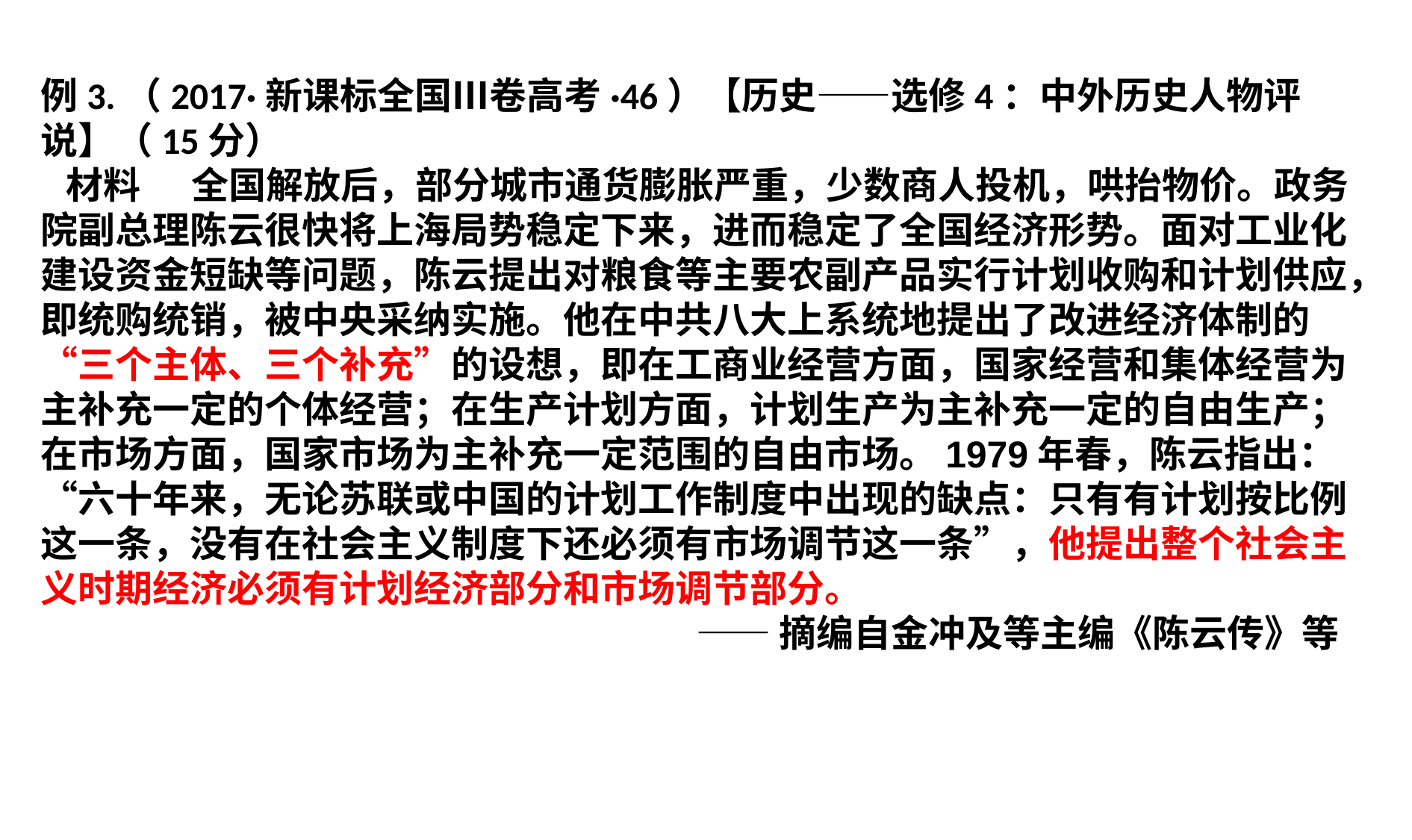

例3.（2017·新课标全国Ⅲ卷高考·46）【历史——选修4：中外历史人物评说】（15分）  材料      全国解放后，部分城市通货膨胀严重，少数商人投机，哄抬物价。政务院副总理陈云很快将上海局势稳定下来，进而稳定了全国经济形势。面对工业化建设资金短缺等问题，陈云提出对粮食等主要农副产品实行计划收购和计划供应，即统购统销，被中央采纳实施。他在中共八大上系统地提出了改进经济体制的“三个主体、三个补充”的设想，即在工商业经营方面，国家经营和集体经营为主补充一定的个体经营；在生产计划方面，计划生产为主补充一定的自由生产；在市场方面，国家市场为主补充一定范围的自由市场。1979年春，陈云指出：“六十年来，无论苏联或中国的计划工作制度中出现的缺点：只有有计划按比例这一条，没有在社会主义制度下还必须有市场调节这一条”，他提出整个社会主义时期经济必须有计划经济部分和市场调节部分。
                                                                              ——摘编自金冲及等主编《陈云传》等